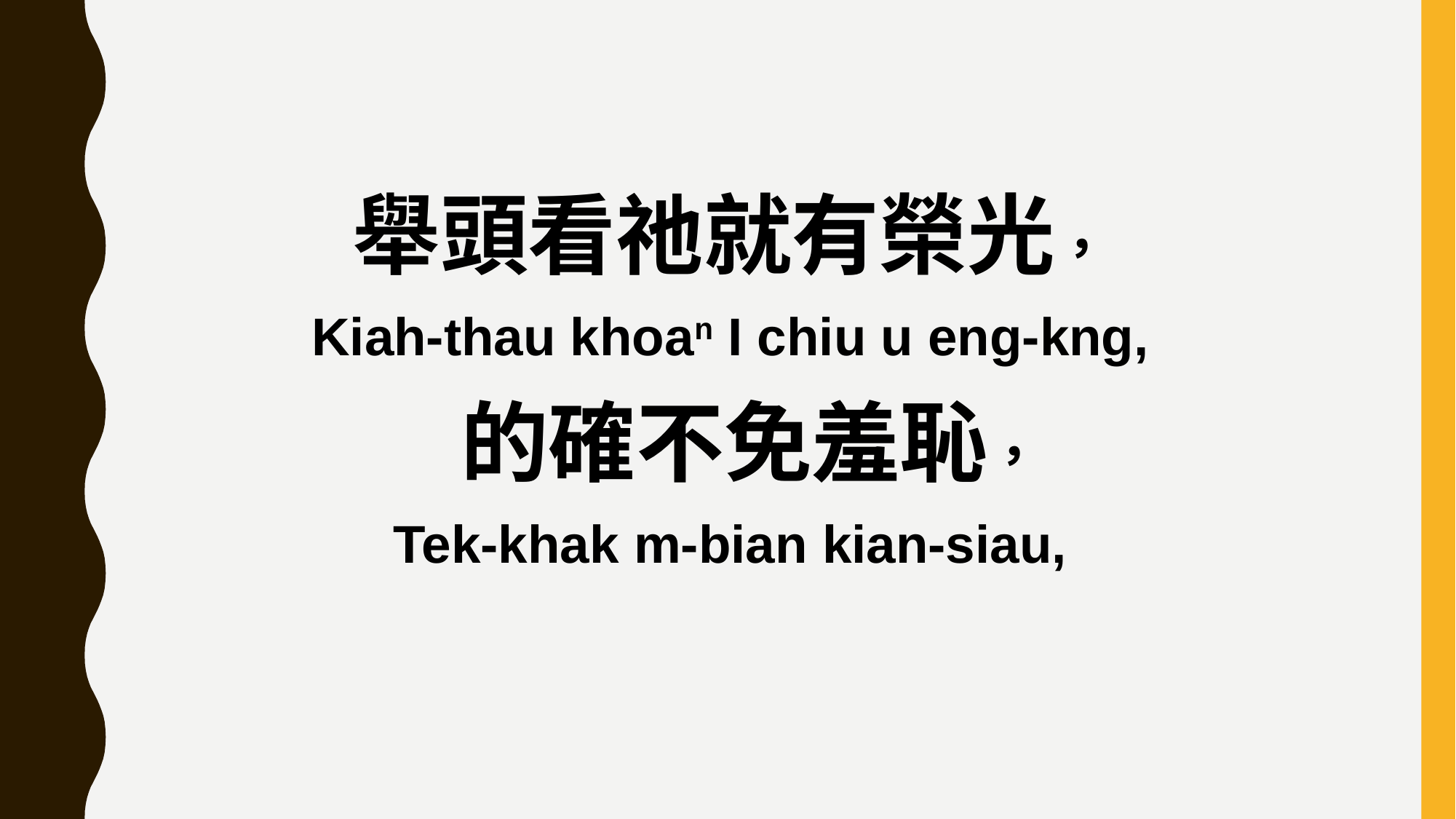

舉頭看祂就有榮光，
Kiah-thau khoan I chiu u eng-kng,
 的確不免羞恥，
Tek-khak m-bian kian-siau,